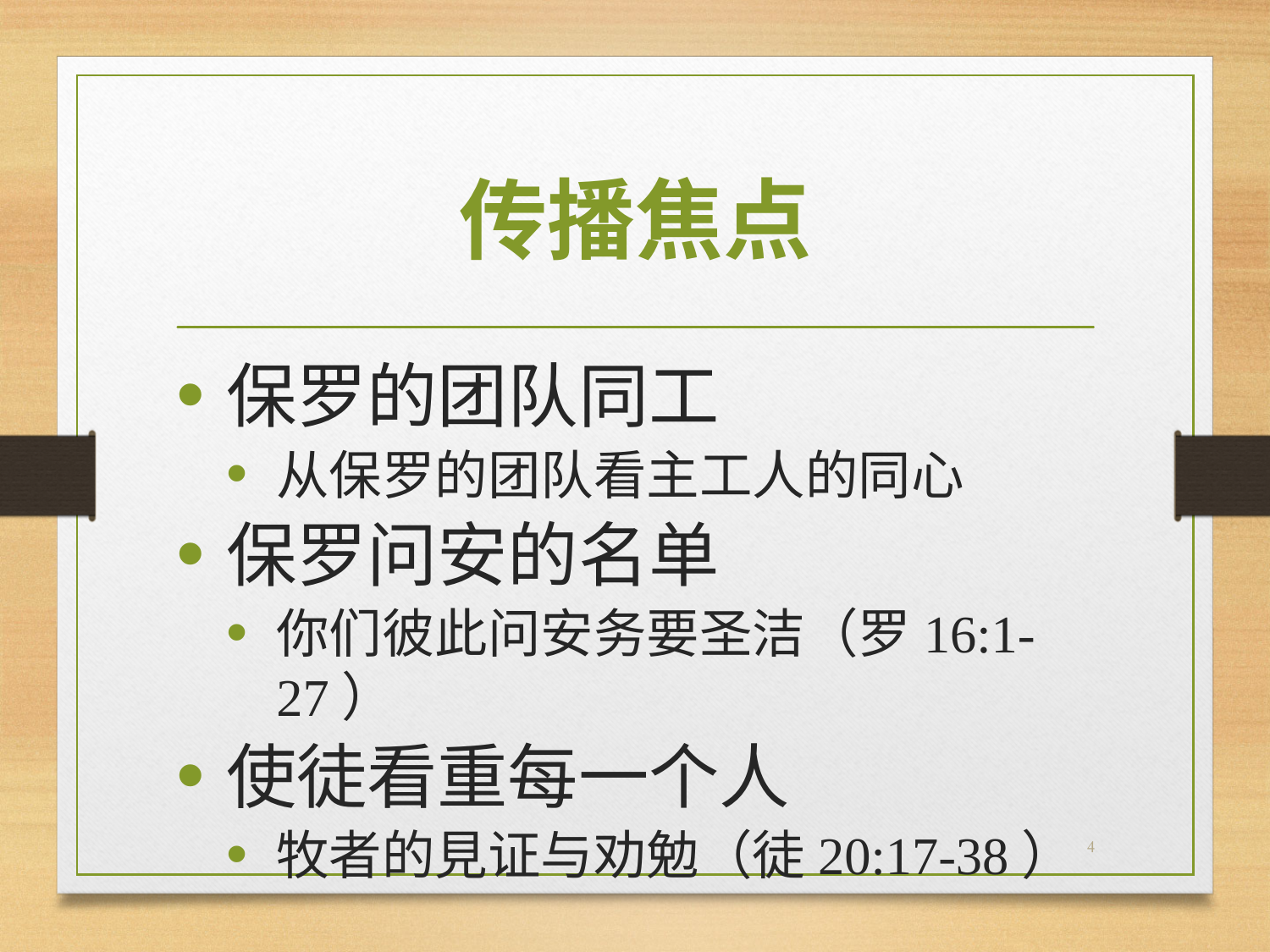

# 传播焦点
保罗的团队同工
从保罗的团队看主工人的同心
保罗问安的名单
你们彼此问安务要圣洁（罗16:1-27）
使徒看重每一个人
牧者的見证与劝勉（徒20:17-38）

4